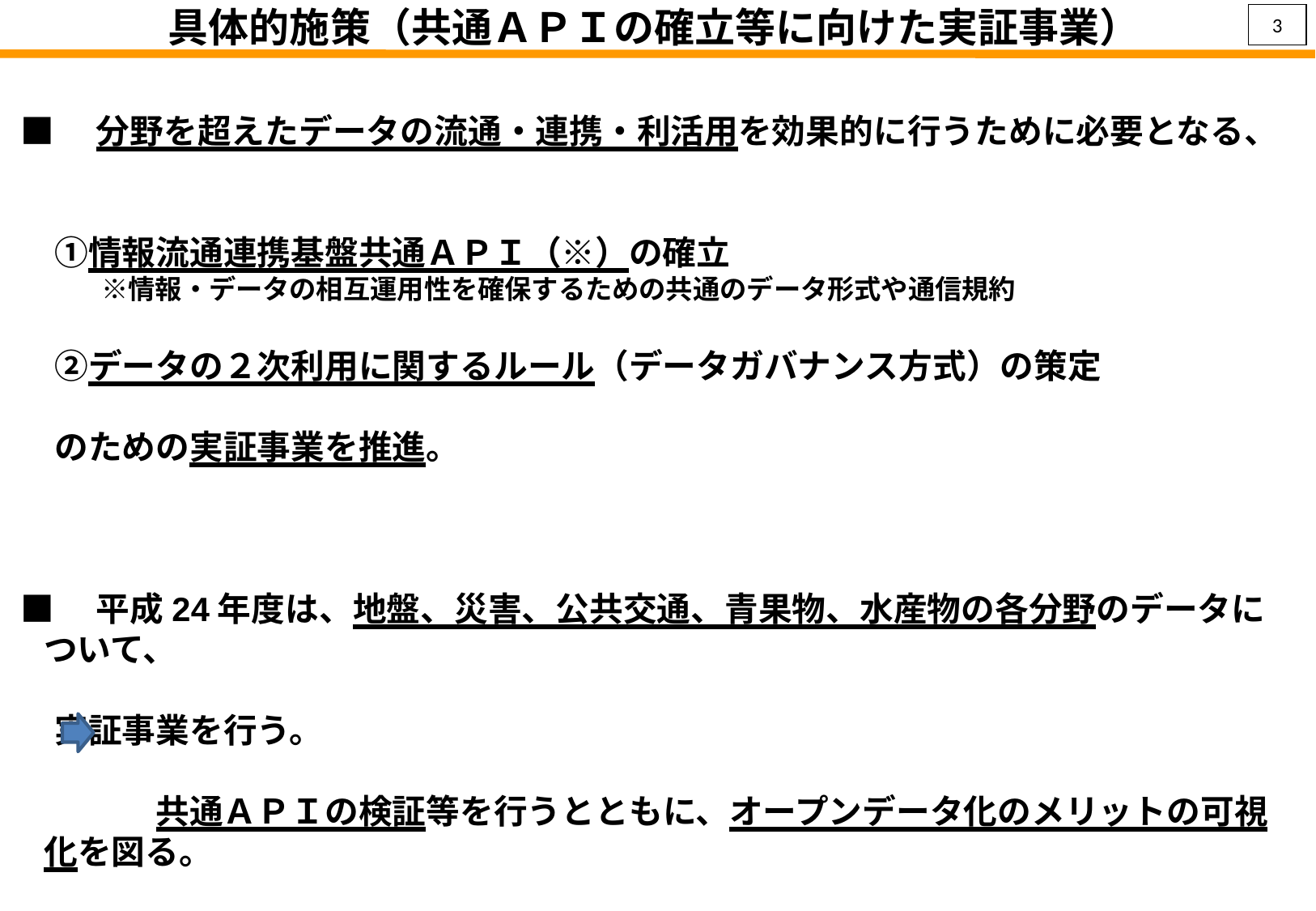

具体的施策（共通ＡＰＩの確立等に向けた実証事業）
3
■　分野を超えたデータの流通・連携・利活用を効果的に行うために必要となる、

　①情報流通連携基盤共通ＡＰＩ（※）の確立
　　　※情報・データの相互運用性を確保するための共通のデータ形式や通信規約

　②データの２次利用に関するルール（データガバナンス方式）の策定

　のための実証事業を推進。

■　平成24年度は、地盤、災害、公共交通、青果物、水産物の各分野のデータについて、

　実証事業を行う。

　　　　共通ＡＰＩの検証等を行うとともに、オープンデータ化のメリットの可視化を図る。